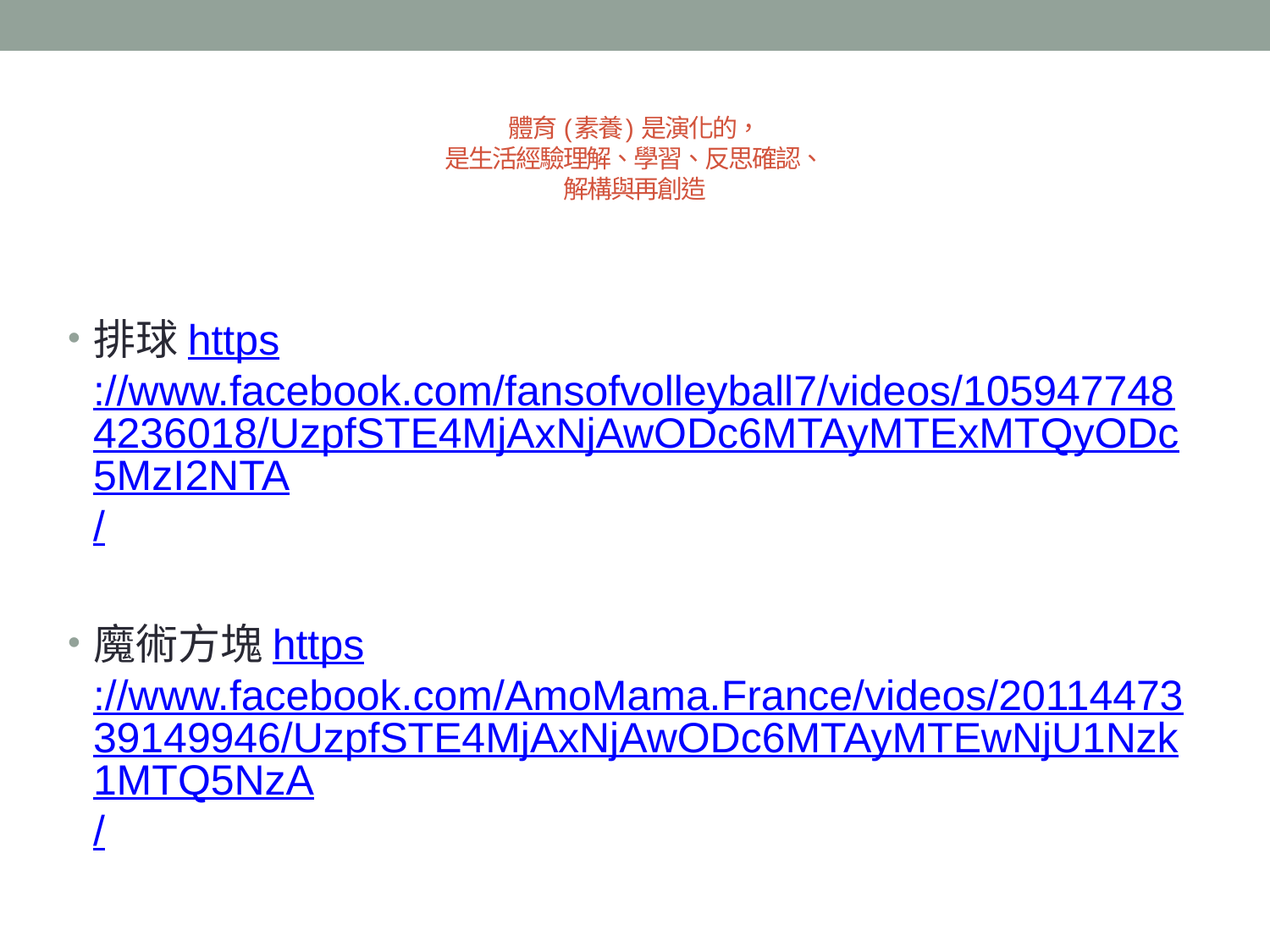

# 體育 (素養) 是演化的， 是生活經驗理解、學習、反思確認、 解構與再創造
排球https://www.facebook.com/fansofvolleyball7/videos/1059477484236018/UzpfSTE4MjAxNjAwODc6MTAyMTExMTQyODc5MzI2NTA/

魔術方塊https://www.facebook.com/AmoMama.France/videos/2011447339149946/UzpfSTE4MjAxNjAwODc6MTAyMTEwNjU1Nzk1MTQ5NzA/